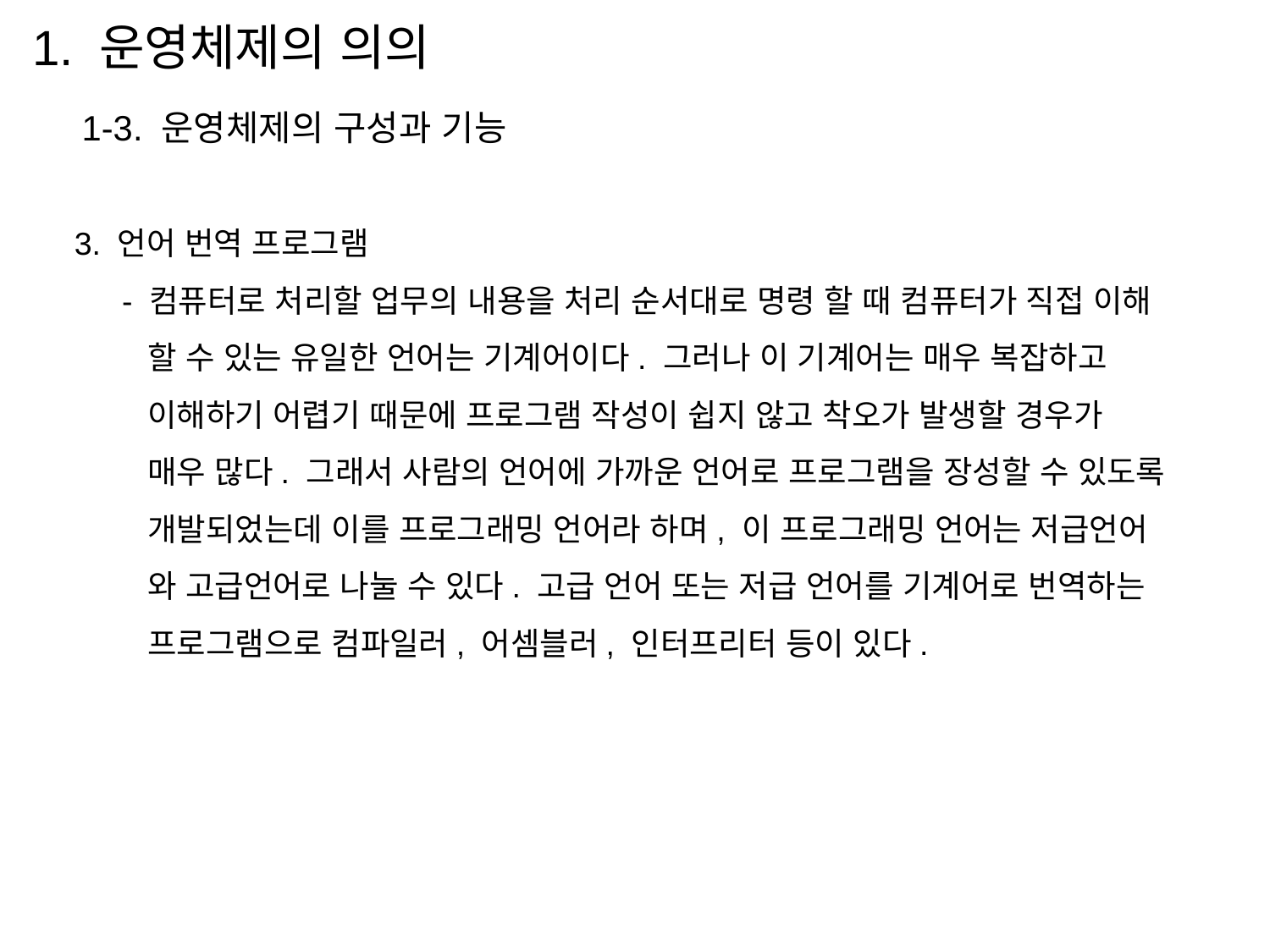

1. 운영체제의 의의
1-3. 운영체제의 구성과 기능
3. 언어 번역 프로그램
	- 컴퓨터로 처리할 업무의 내용을 처리 순서대로 명령 할 때 컴퓨터가 직접 이해
	  할 수 있는 유일한 언어는 기계어이다. 그러나 이 기계어는 매우 복잡하고
	  이해하기 어렵기 때문에 프로그램 작성이 쉽지 않고 착오가 발생할 경우가
	  매우 많다. 그래서 사람의 언어에 가까운 언어로 프로그램을 장성할 수 있도록
	  개발되었는데 이를 프로그래밍 언어라 하며, 이 프로그래밍 언어는 저급언어
	  와 고급언어로 나눌 수 있다. 고급 언어 또는 저급 언어를 기계어로 번역하는
	  프로그램으로 컴파일러, 어셈블러, 인터프리터 등이 있다.